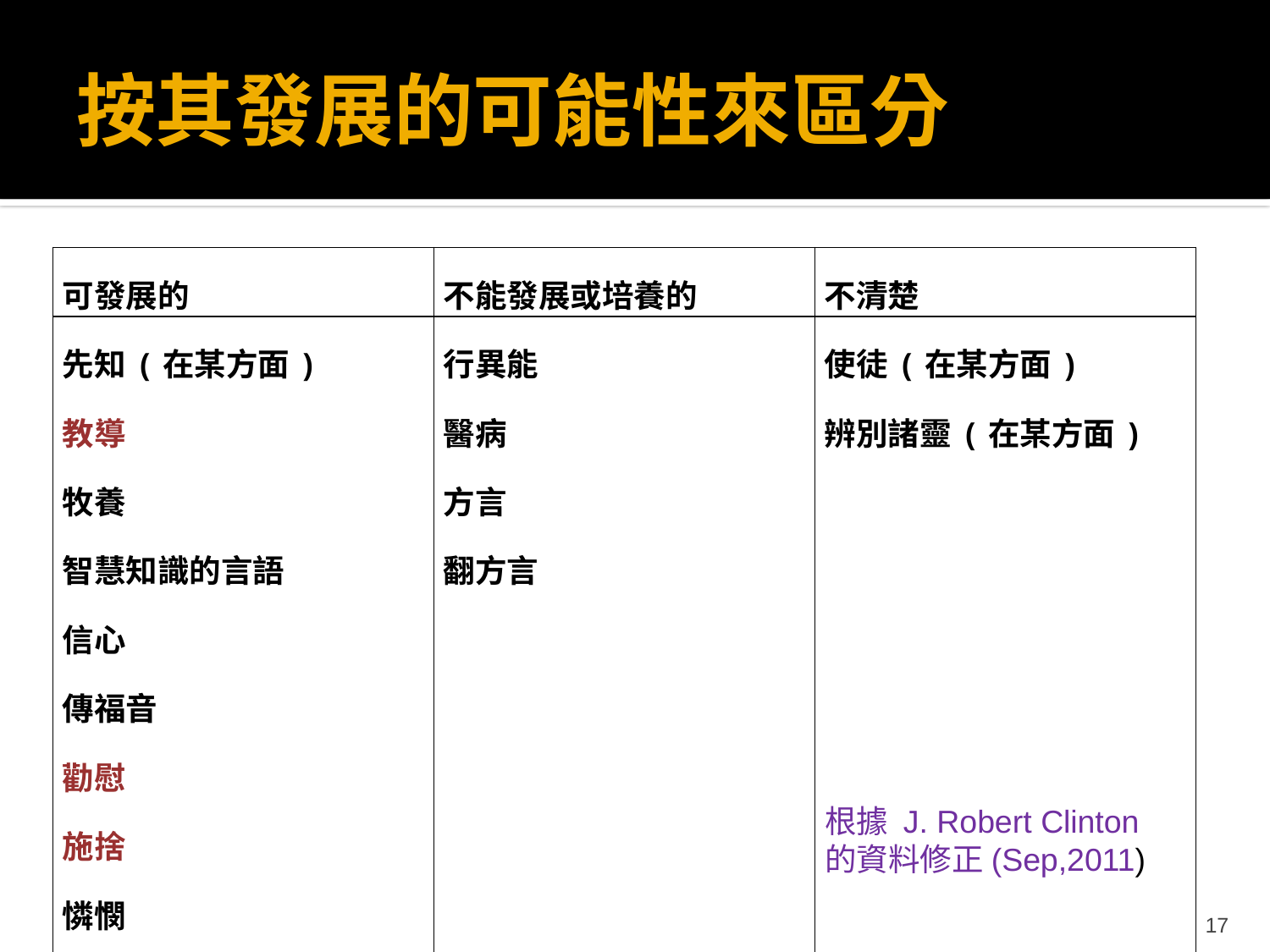

# 按其發展的可能性來區分
| 可發展的 | 不能發展或培養的 | 不清楚 |
| --- | --- | --- |
| 先知(在某方面) 教導 牧養 智慧知識的言語 信心 傳福音 勸慰 施捨 憐憫 治理 幫助 | 行異能 醫病 方言 翻方言 | 使徒(在某方面) 辨別諸靈(在某方面) |
根據 J. Robert Clinton
的資料修正(Sep,2011)
17